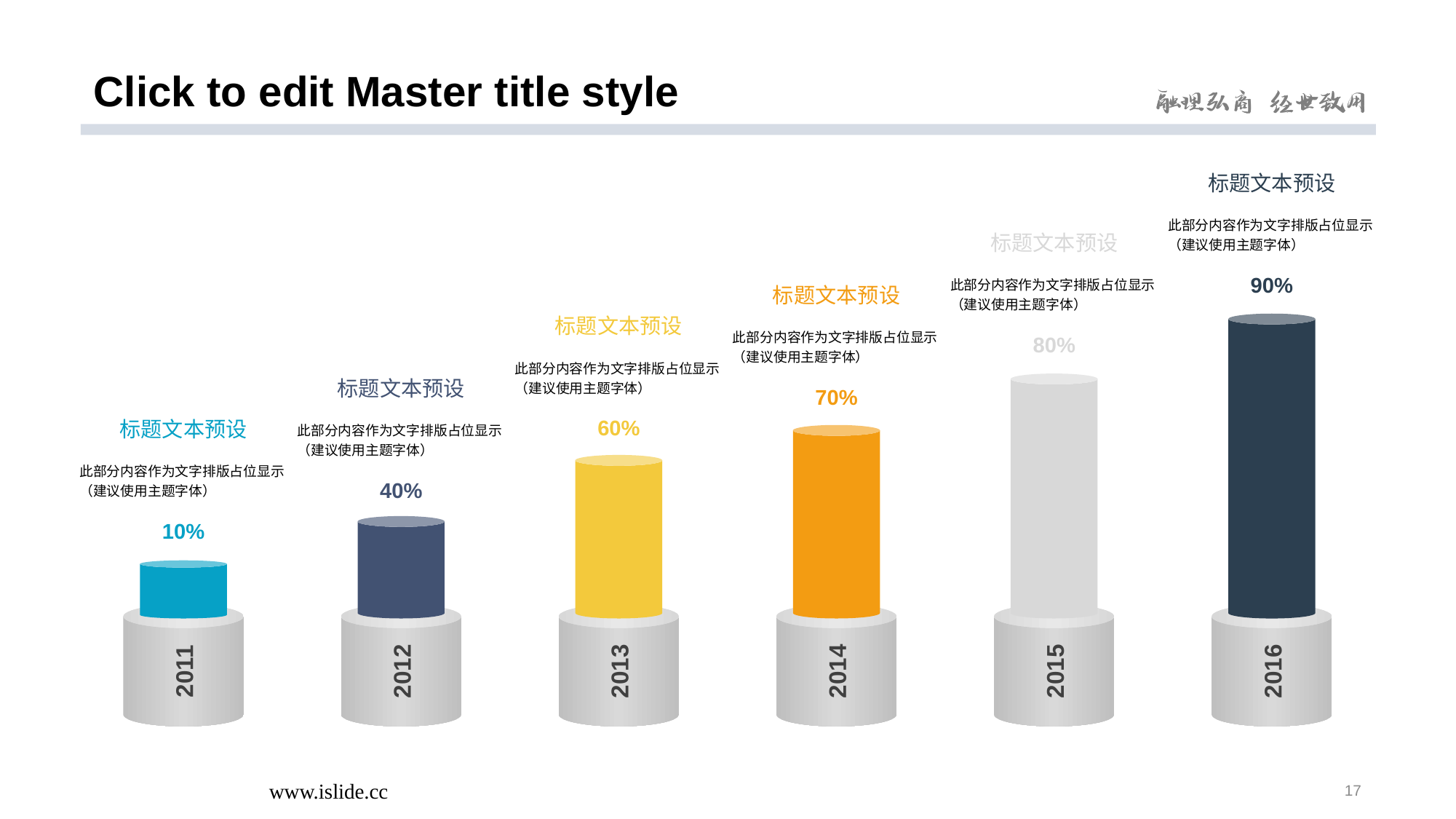

# Click to edit Master title style
标题文本预设
此部分内容作为文字排版占位显示
（建议使用主题字体）
标题文本预设
此部分内容作为文字排版占位显示
（建议使用主题字体）
90%
标题文本预设
标题文本预设
此部分内容作为文字排版占位显示
（建议使用主题字体）

80%
此部分内容作为文字排版占位显示
（建议使用主题字体）
标题文本预设

70%
此部分内容作为文字排版占位显示
（建议使用主题字体）
60%
标题文本预设

此部分内容作为文字排版占位显示
（建议使用主题字体）

40%
10%

2011
2012
2013
2014
2015
2016
www.islide.cc
17